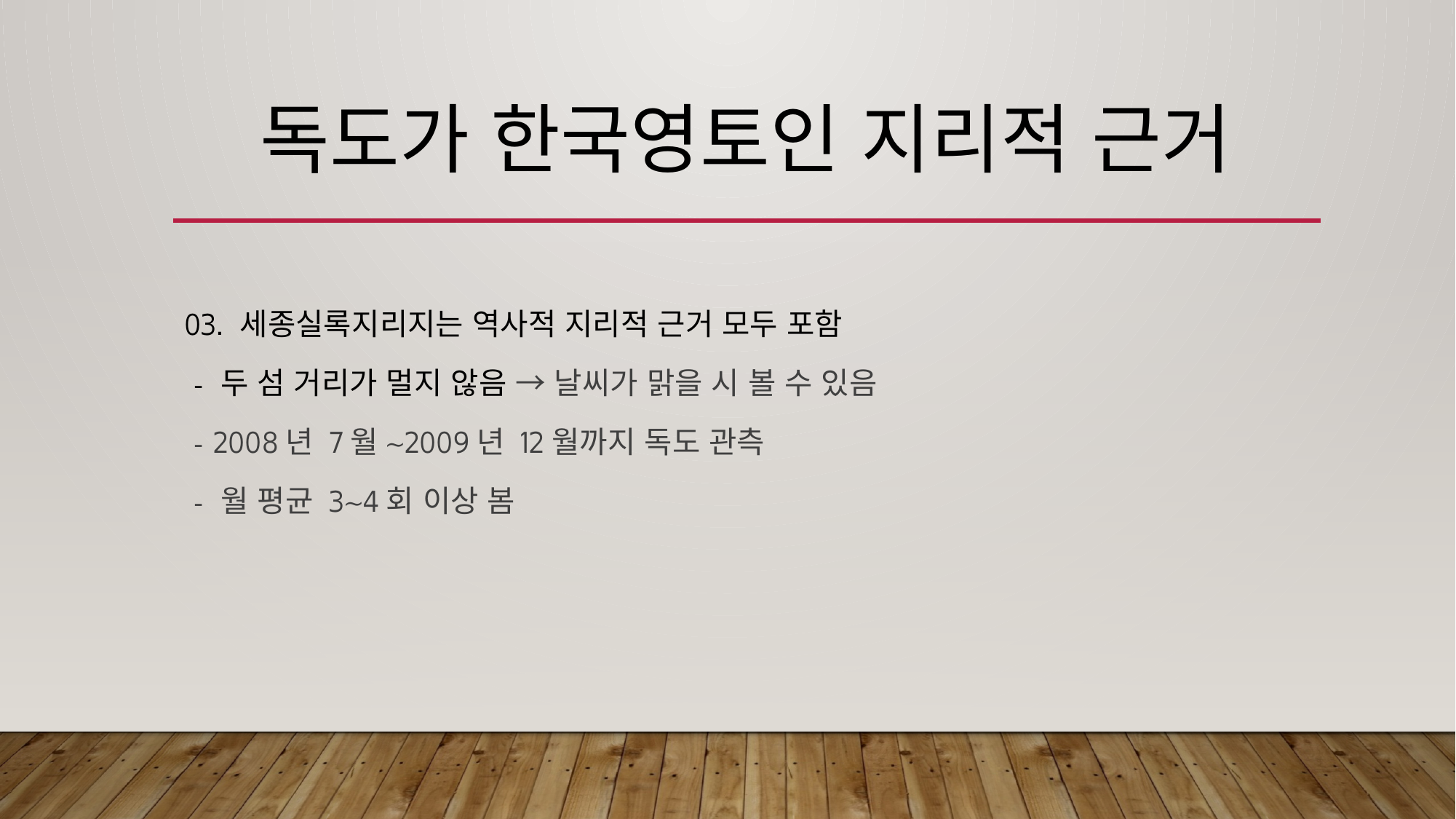

# 독도가 한국영토인 지리적 근거

03. 세종실록지리지는 역사적 지리적 근거 모두 포함
 - 두 섬 거리가 멀지 않음 → 날씨가 맑을 시 볼 수 있음
 - 2008년 7월~2009년 12월까지 독도 관측
 - 월 평균 3~4회 이상 봄